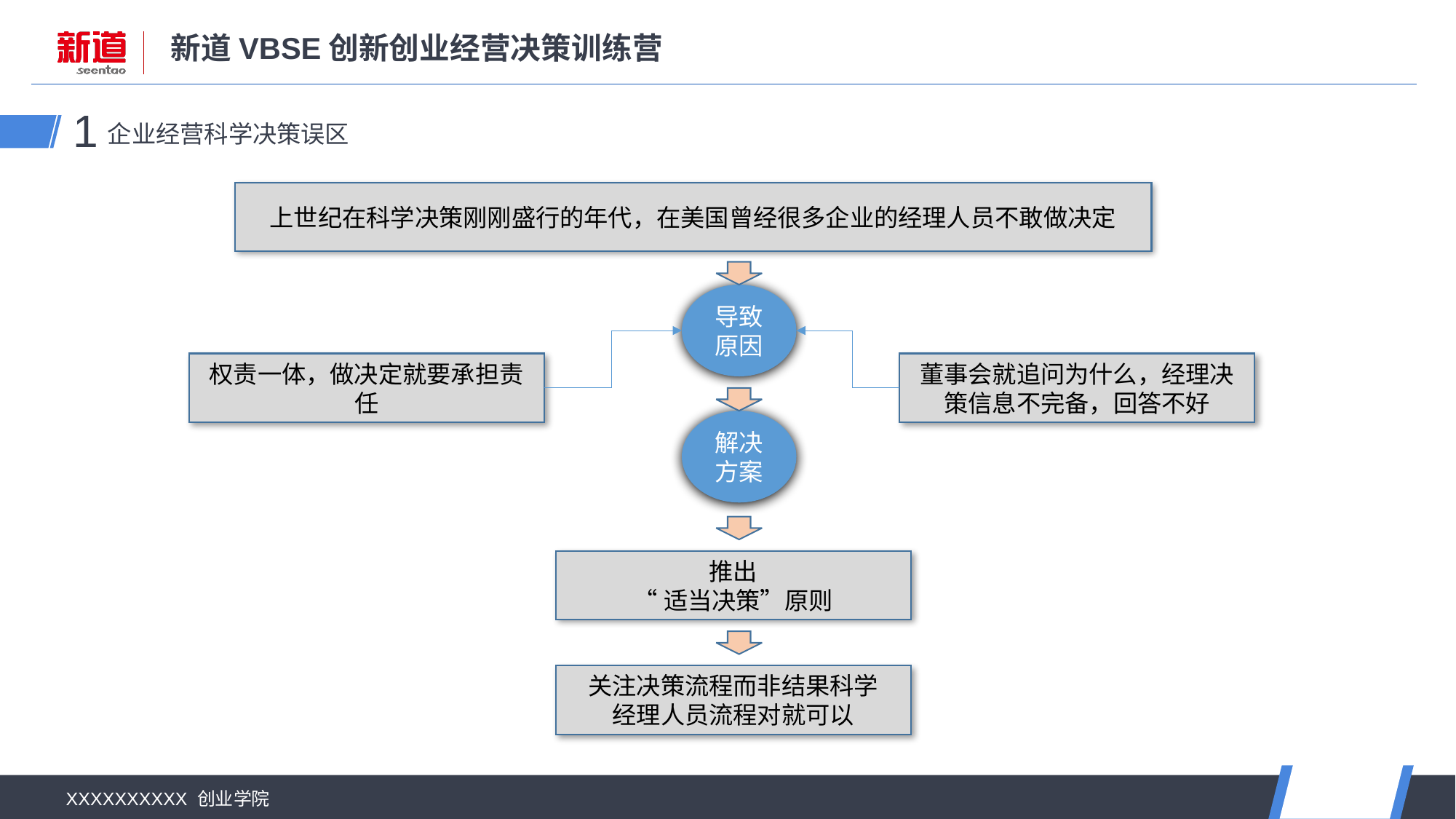

企业经营科学决策误区
1
上世纪在科学决策刚刚盛行的年代，在美国曾经很多企业的经理人员不敢做决定

导致原因
权责一体，做决定就要承担责任
董事会就追问为什么，经理决策信息不完备，回答不好

解决方案

推出
“适当决策”原则

关注决策流程而非结果科学
经理人员流程对就可以